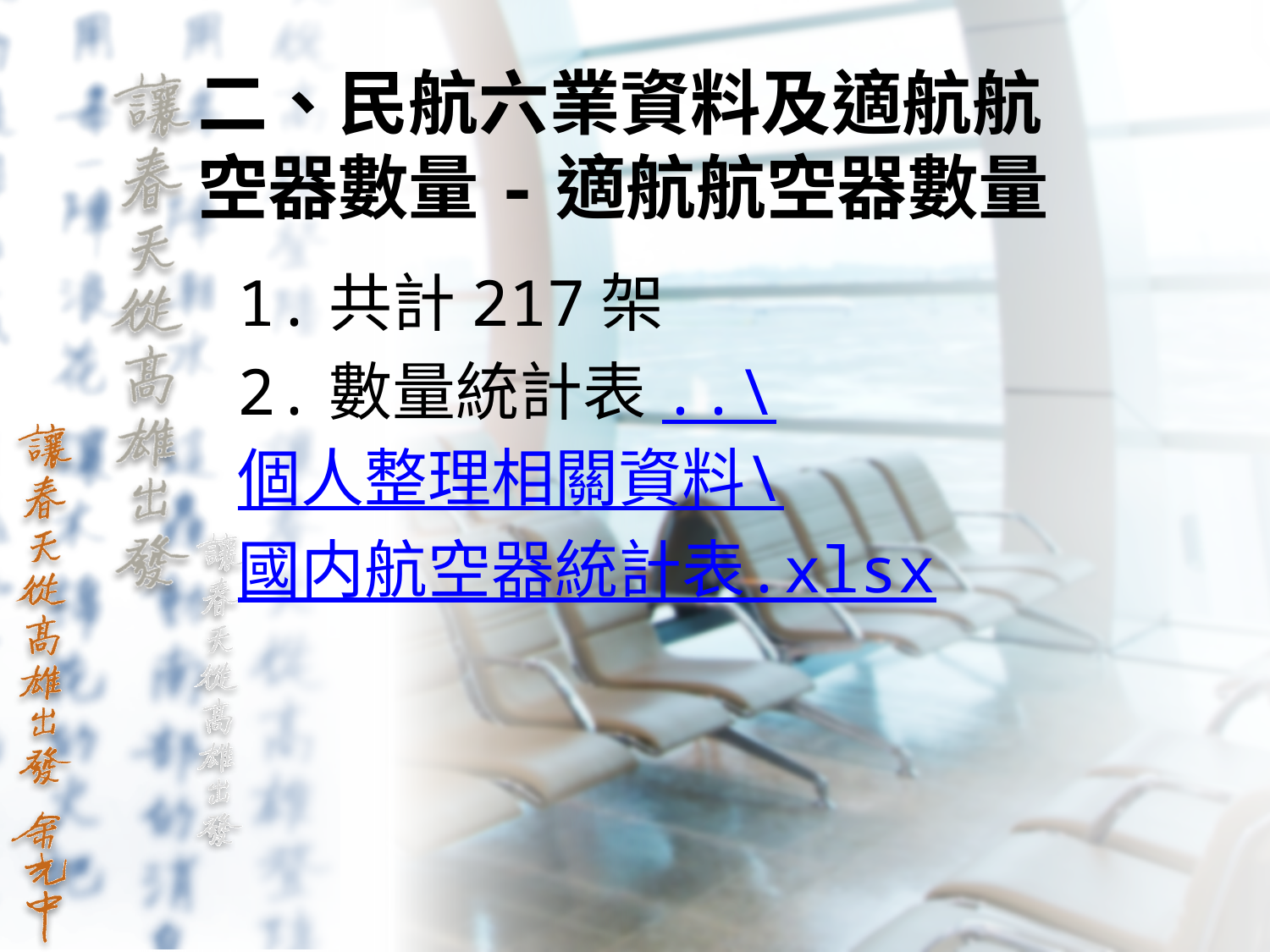

二、民航六業資料及適航航空器數量-適航航空器數量
1.共計217架
2.數量統計表..\個人整理相關資料\國内航空器統計表.xlsx